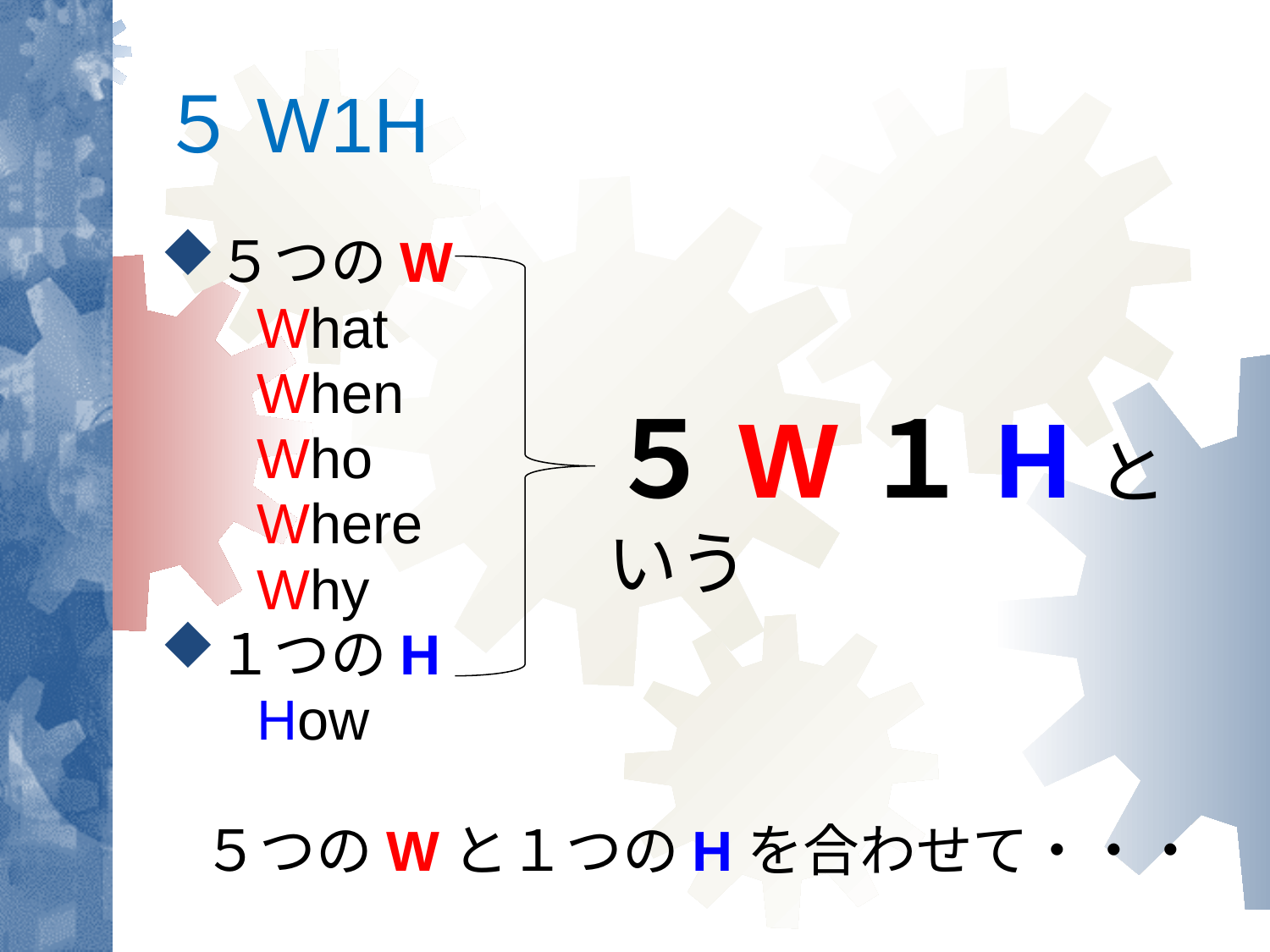

# ５W1H
５つのW
 　What
 　When
 　Who
 　Where
 　Why
１つのH
 　How

 ５つのWと１つのHを合わせて・・・

５W１Hという